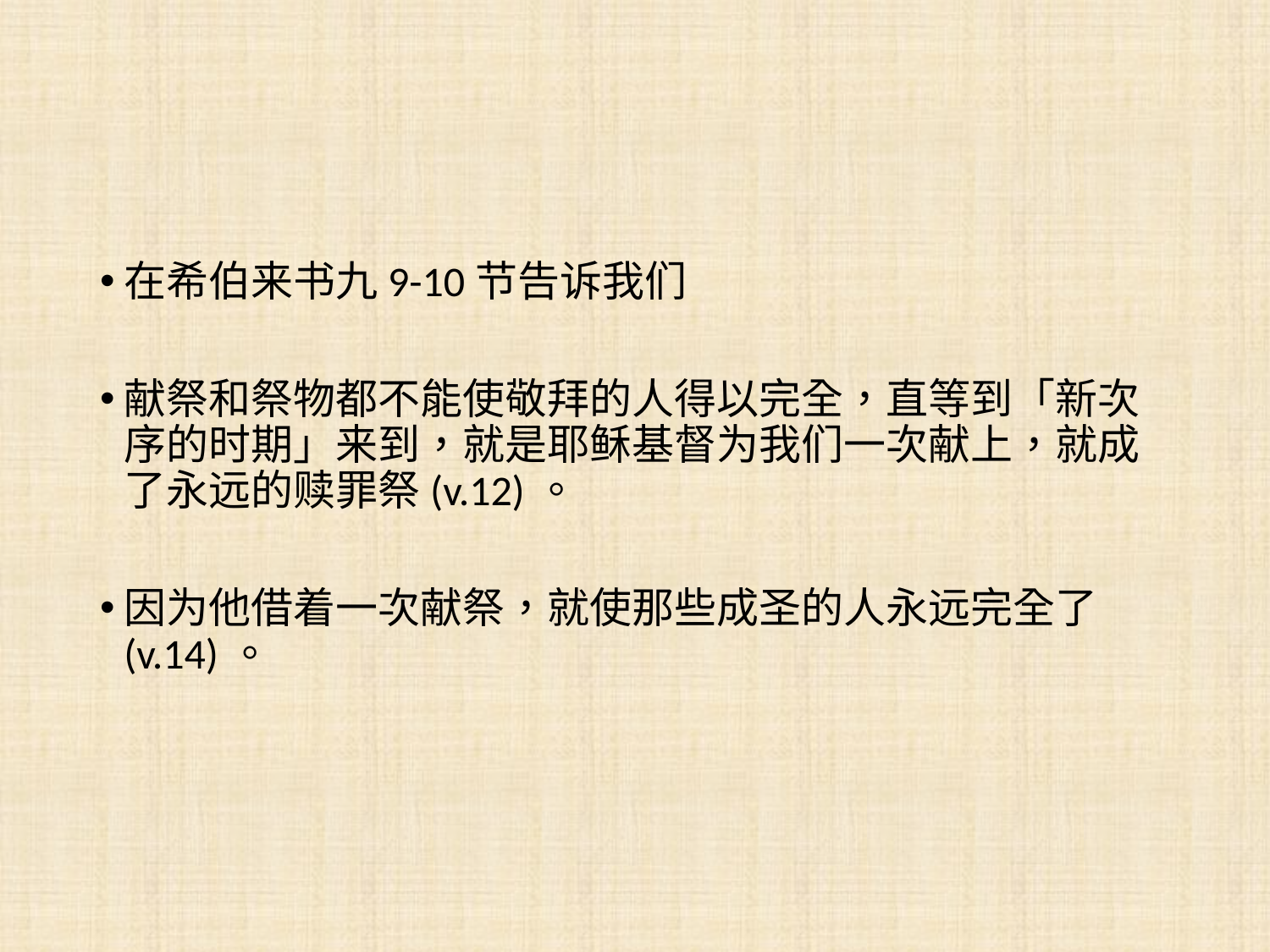

#
在希伯来书九9-10节告诉我们

献祭和祭物都不能使敬拜的人得以完全，直等到「新次序的时期」来到，就是耶稣基督为我们一次献上，就成了永远的赎罪祭(v.12)。

因为他借着一次献祭，就使那些成圣的人永远完全了(v.14)。